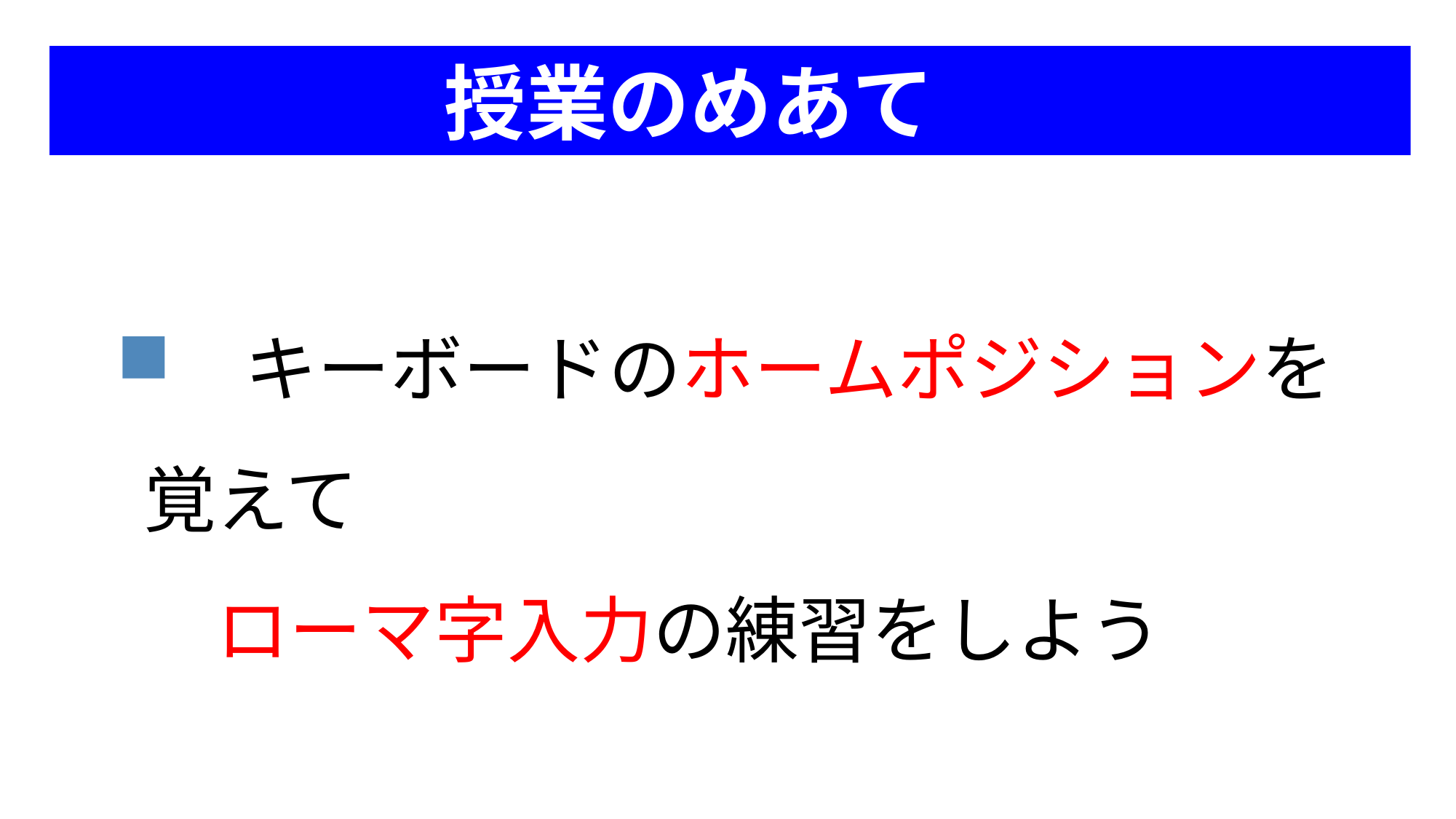

授業のめあて
　キーボードのホームポジションを覚えて
　ローマ字入力の練習をしよう